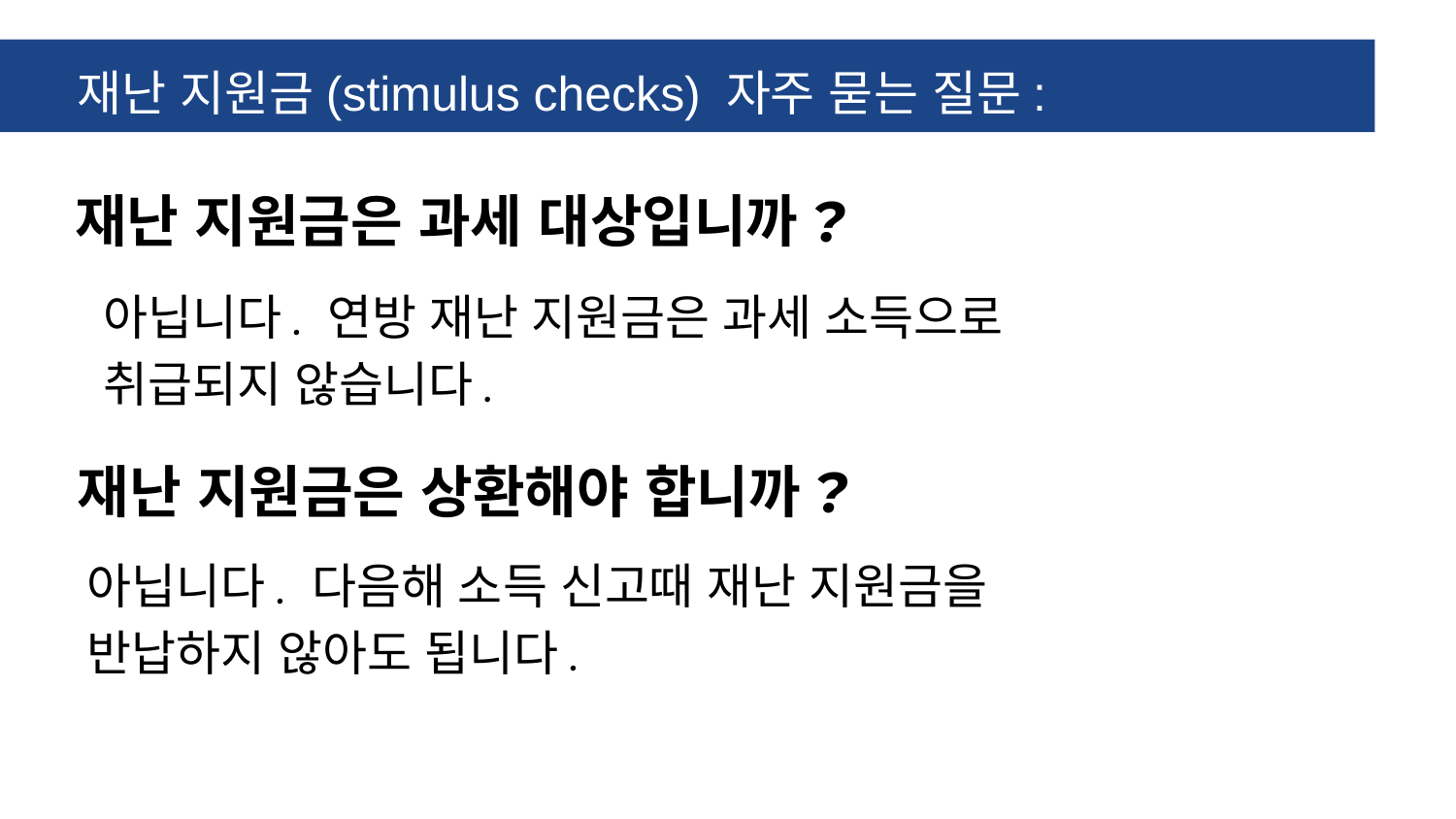

재난 지원금(stimulus checks) 자주 묻는 질문:
재난 지원금은 과세 대상입니까?
아닙니다. 연방 재난 지원금은 과세 소득으로 취급되지 않습니다.

재난 지원금은 상환해야 합니까?
아닙니다. 다음해 소득 신고때 재난 지원금을  반납하지 않아도 됩니다.